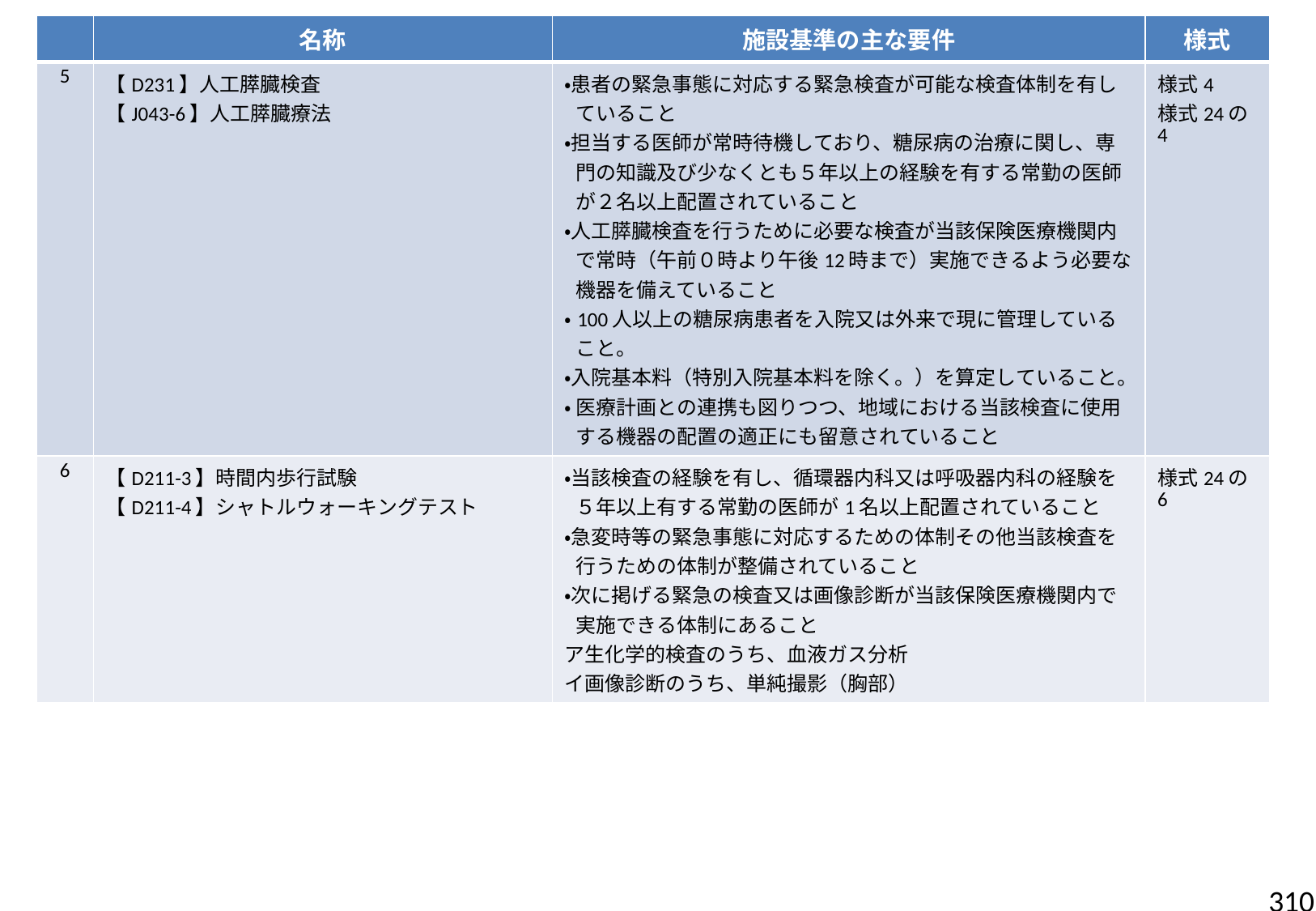

|  | 名称 | 施設基準の主な要件 | 様式 |
| --- | --- | --- | --- |
| 5 | 【D231】人工膵臓検査 【J043-6】人工膵臓療法 | ・患者の緊急事態に対応する緊急検査が可能な検査体制を有していること ・担当する医師が常時待機しており、糖尿病の治療に関し、専門の知識及び少なくとも５年以上の経験を有する常勤の医師が２名以上配置されていること ・人工膵臓検査を行うために必要な検査が当該保険医療機関内で常時（午前０時より午後12時まで）実施できるよう必要な機器を備えていること ・100人以上の糖尿病患者を入院又は外来で現に管理していること。 ・入院基本料（特別入院基本料を除く。）を算定していること。 ・ 医療計画との連携も図りつつ、地域における当該検査に使用する機器の配置の適正にも留意されていること | 様式4 様式24の4 |
| 6 | 【D211-3】時間内歩行試験 【D211-4】シャトルウォーキングテスト | ・当該検査の経験を有し、循環器内科又は呼吸器内科の経験を５年以上有する常勤の医師が1名以上配置されていること ・急変時等の緊急事態に対応するための体制その他当該検査を行うための体制が整備されていること ・次に掲げる緊急の検査又は画像診断が当該保険医療機関内で実施できる体制にあること ア生化学的検査のうち、血液ガス分析 イ画像診断のうち、単純撮影（胸部） | 様式24の6 |
310